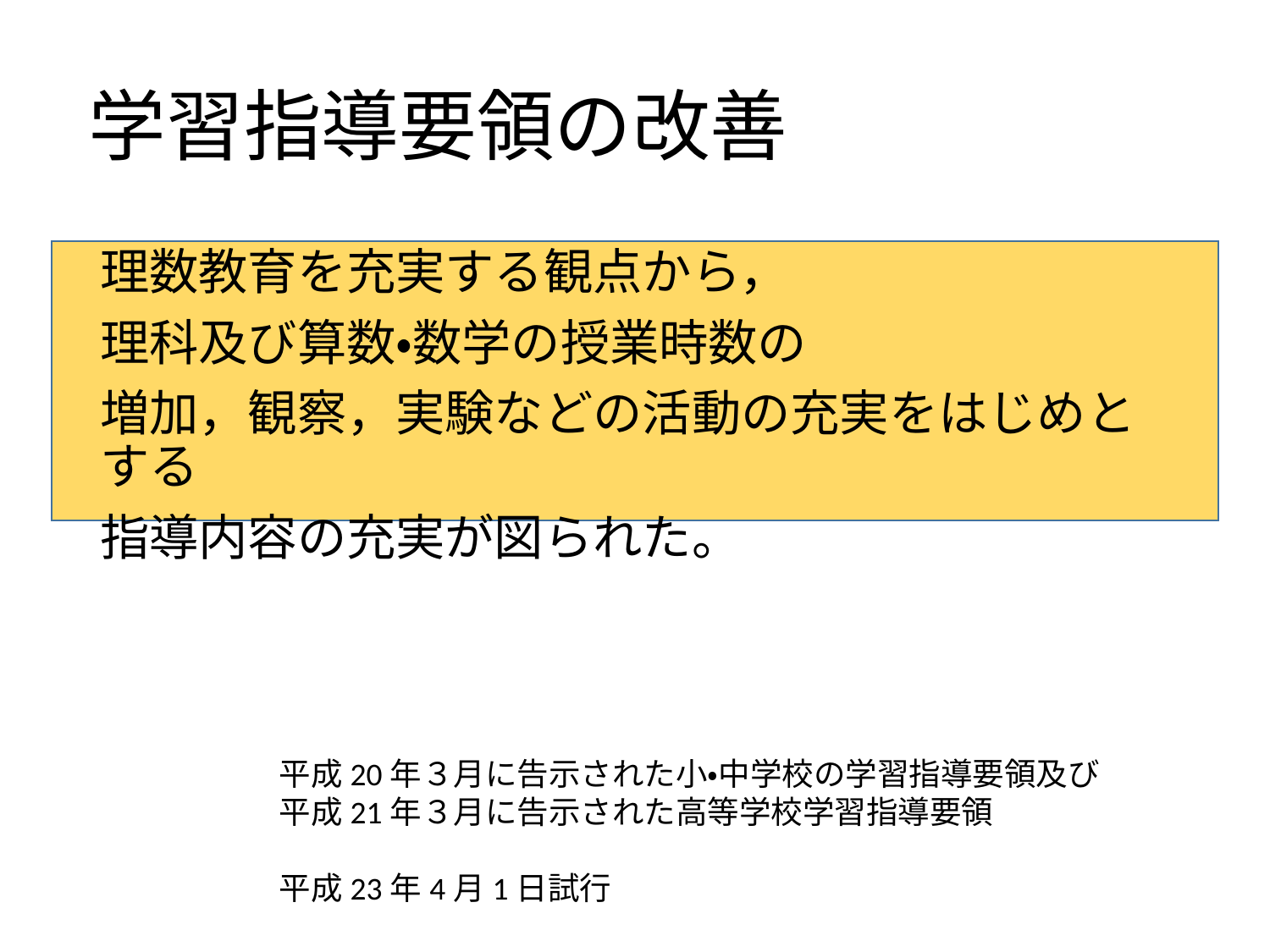

# 学習指導要領の改善

理数教育を充実する観点から，
理科及び算数・数学の授業時数の
増加，観察，実験などの活動の充実をはじめとする
指導内容の充実が図られた。
平成20年３月に告示された小・中学校の学習指導要領及び
平成21年３月に告示された高等学校学習指導要領

平成23年4月1日試行